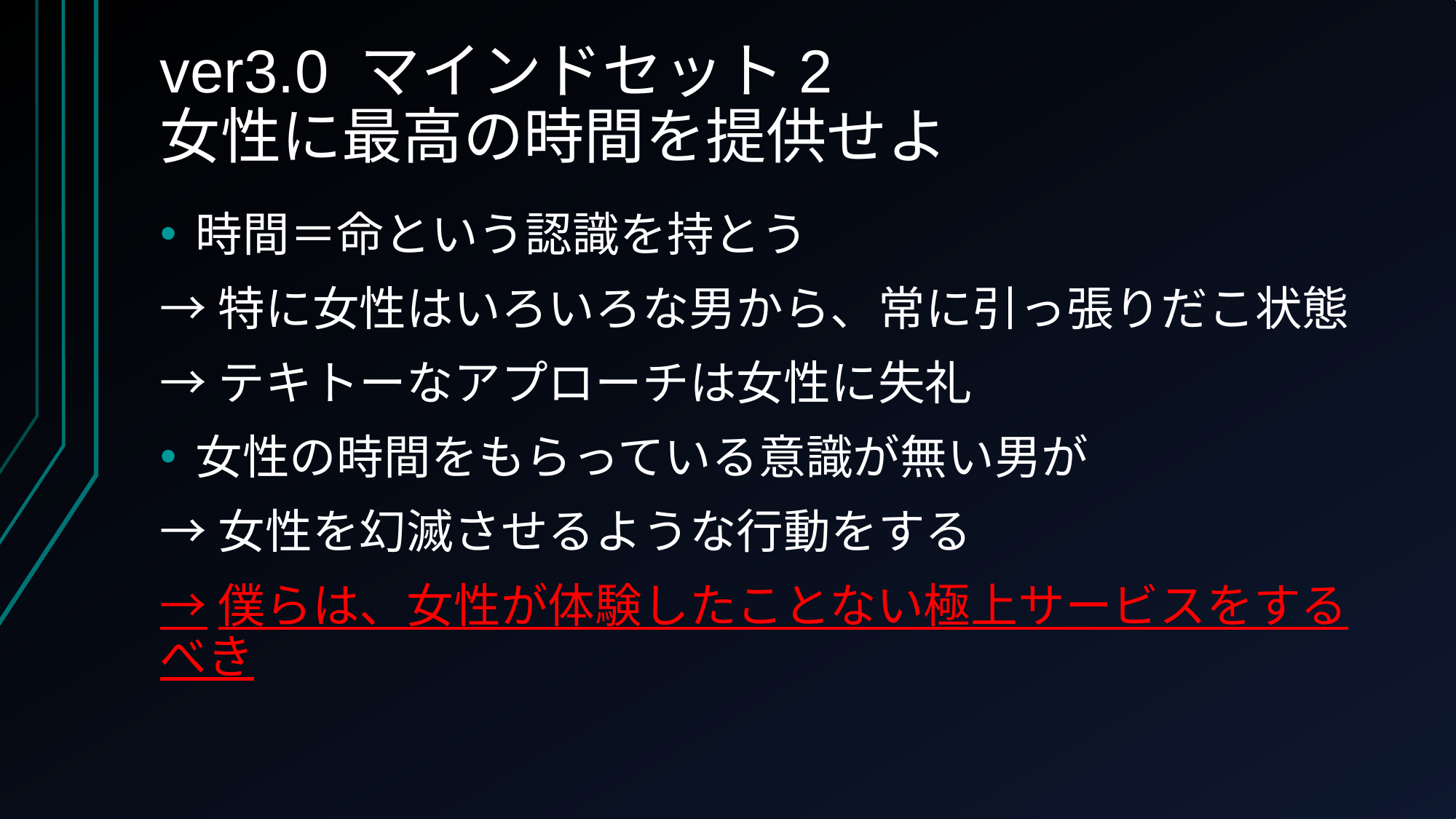

# ver3.0 マインドセット2 女性に最高の時間を提供せよ
時間＝命という認識を持とう
→特に女性はいろいろな男から、常に引っ張りだこ状態
→テキトーなアプローチは女性に失礼
女性の時間をもらっている意識が無い男が
→女性を幻滅させるような行動をする
→僕らは、女性が体験したことない極上サービスをするべき